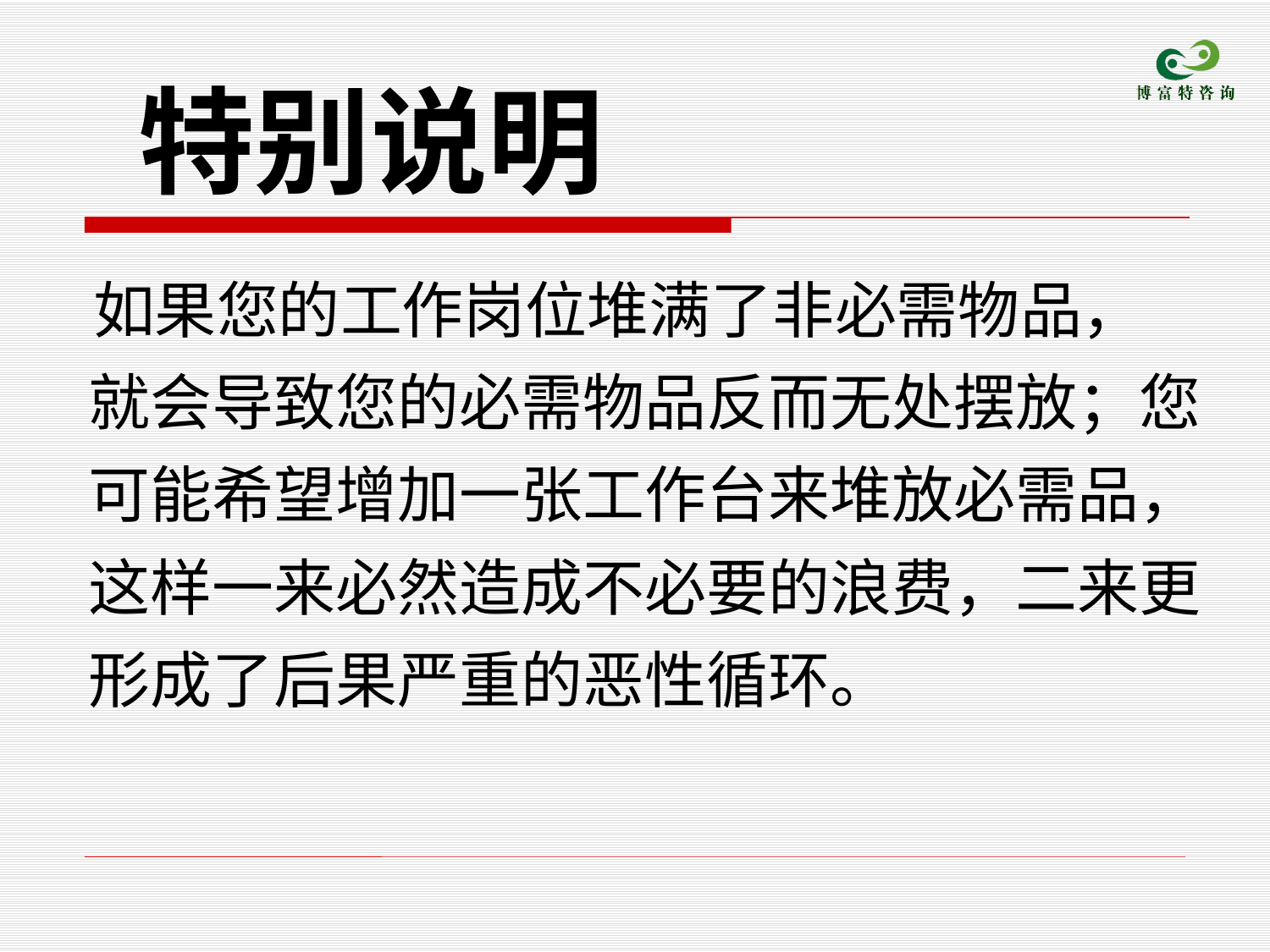

特别说明
    如果您的工作岗位堆满了非必需物品，就会导致您的必需物品反而无处摆放；您可能希望增加一张工作台来堆放必需品，这样一来必然造成不必要的浪费，二来更形成了后果严重的恶性循环。
98